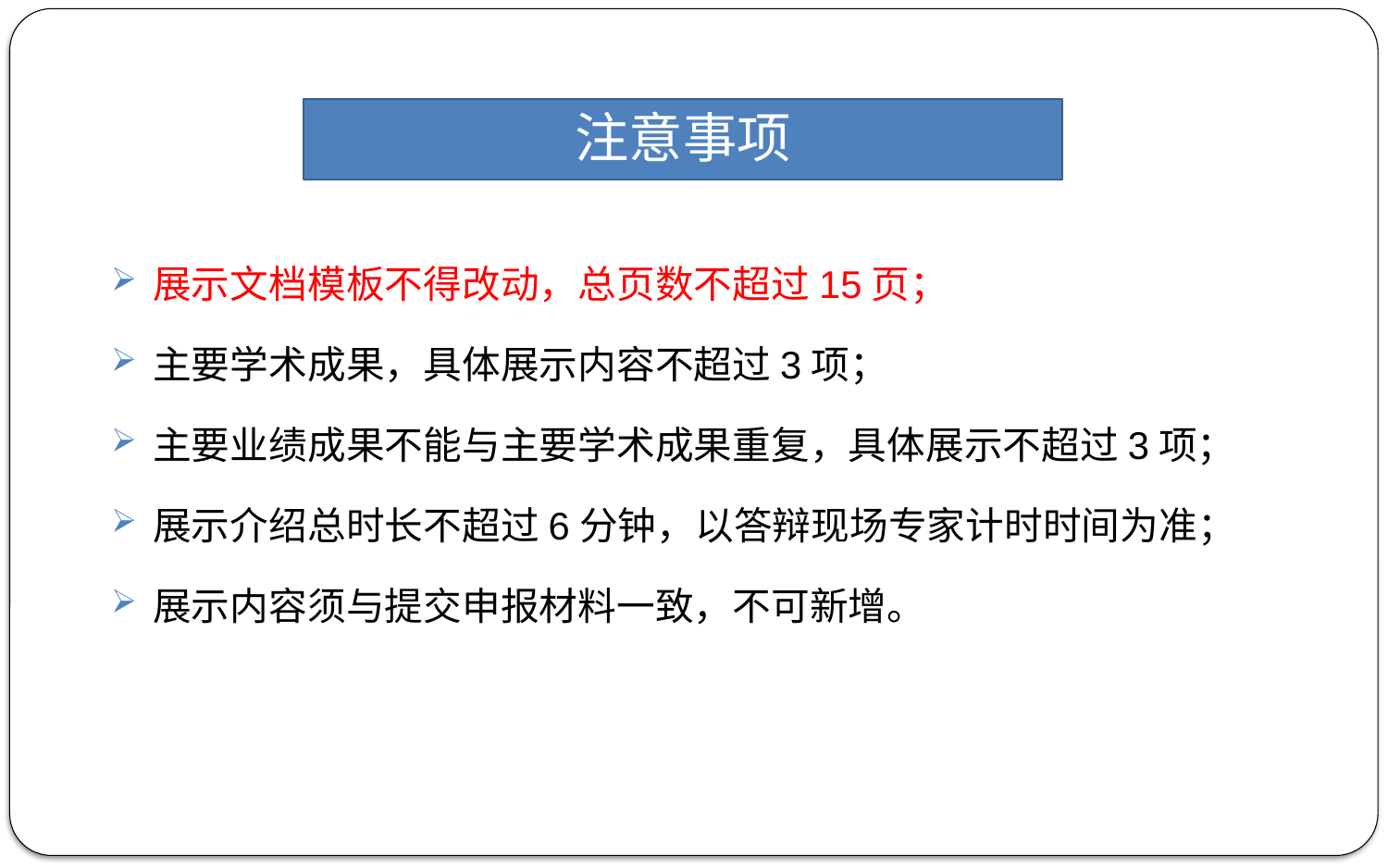

# 注意事项
展示文档模板不得改动，总页数不超过15页；
主要学术成果，具体展示内容不超过3项；
主要业绩成果不能与主要学术成果重复，具体展示不超过3项；
展示介绍总时长不超过6分钟，以答辩现场专家计时时间为准；
展示内容须与提交申报材料一致，不可新增。